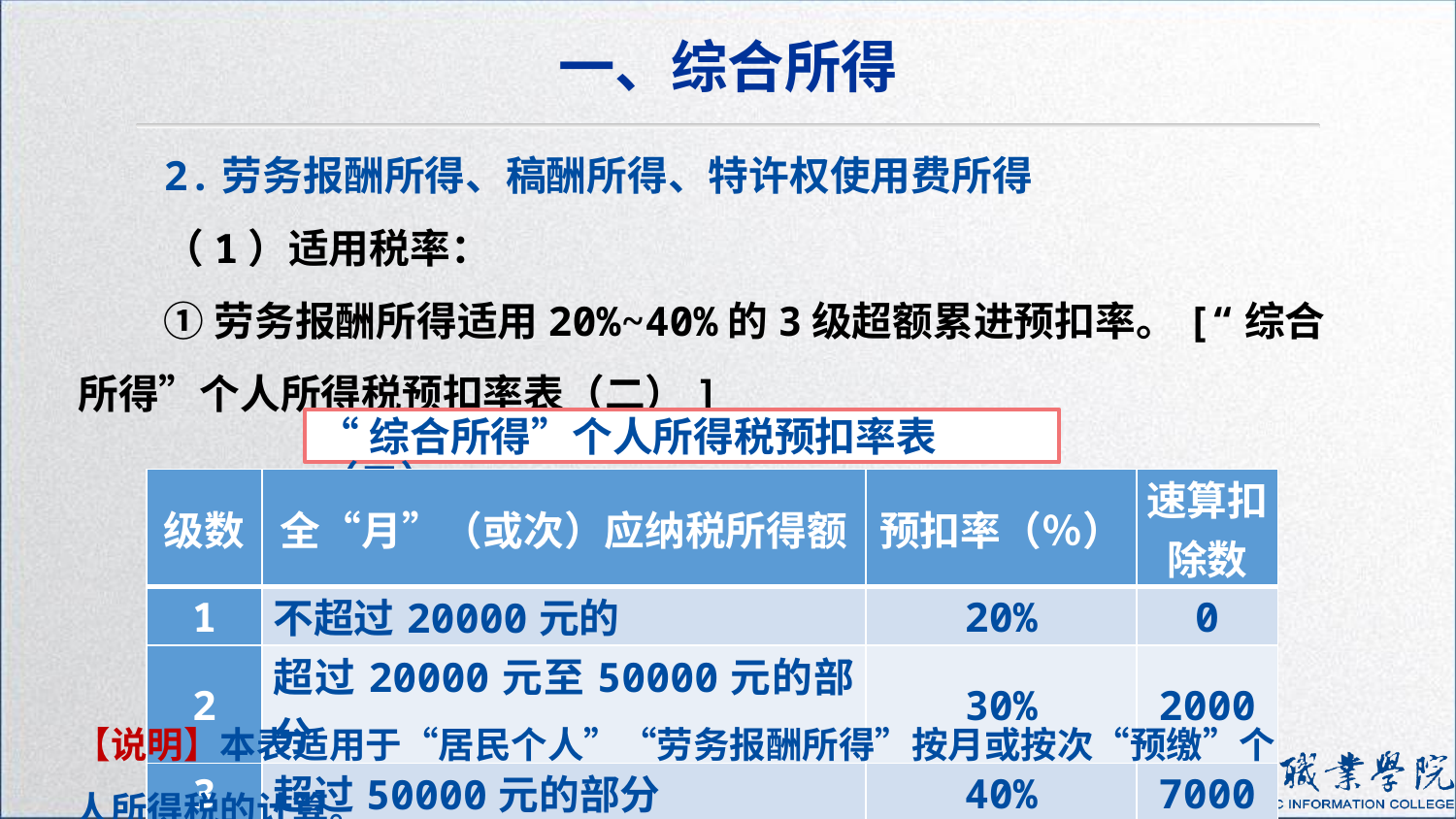

一、综合所得
2.劳务报酬所得、稿酬所得、特许权使用费所得
（1）适用税率：
①劳务报酬所得适用20%~40%的3级超额累进预扣率。[“综合所得”个人所得税预扣率表（二）]
“综合所得”个人所得税预扣率表（二）
| 级数 | 全“月”（或次）应纳税所得额 | 预扣率（％） | 速算扣除数 |
| --- | --- | --- | --- |
| 1 | 不超过20000元的 | 20% | 0 |
| 2 | 超过20000元至50000元的部分 | 30% | 2000 |
| 3 | 超过50000元的部分 | 40% | 7000 |
【说明】本表适用于“居民个人”“劳务报酬所得”按月或按次“预缴”个人所得税的计算。
122